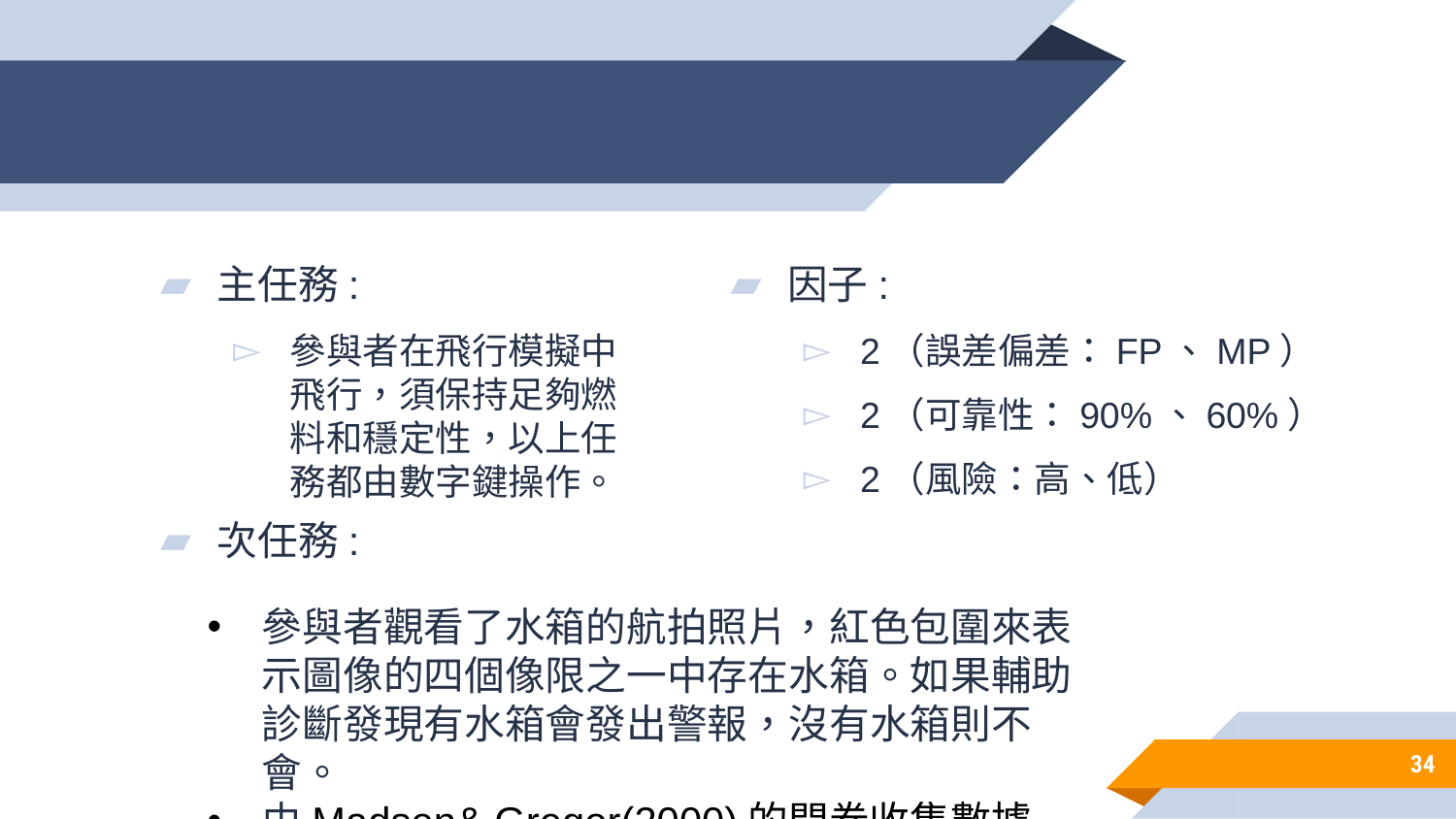

#
主任務:
參與者在飛行模擬中飛行，須保持足夠燃料和穩定性，以上任務都由數字鍵操作。
次任務:

因子:
2（誤差偏差：FP、MP）
2（可靠性：90%、60%）
2（風險：高、低）
參與者觀看了水箱的航拍照片，紅色包圍來表示圖像的四個像限之一中存在水箱。如果輔助診斷發現有水箱會發出警報，沒有水箱則不會。
由Madsen& Gregor(2000)的問卷收集數據
34